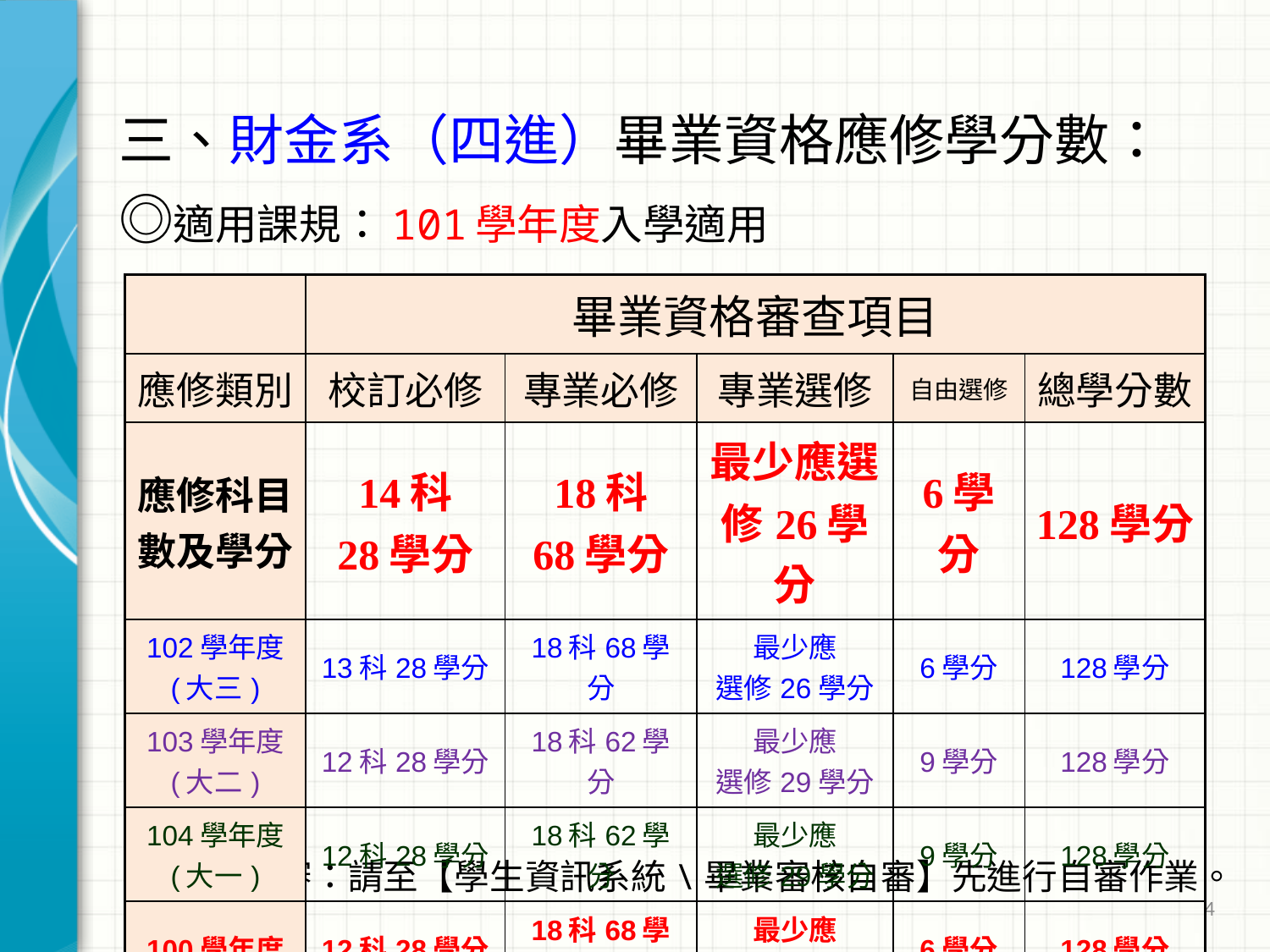

# 三、財金系（四進）畢業資格應修學分數： ◎適用課規：101學年度入學適用
|  | 畢業資格審查項目 |  |  |  |  |
| --- | --- | --- | --- | --- | --- |
| 應修類別 | 校訂必修 | 專業必修 | 專業選修 | 自由選修 | 總學分數 |
| 應修科目數及學分 | 14科 28學分 | 18科 68學分 | 最少應選修26學分 | 6學分 | 128學分 |
| 102學年度 (大三) | 13科28學分 | 18科68學分 | 最少應 選修26學分 | 6學分 | 128學分 |
| 103學年度 (大二) | 12科28學分 | 18科62學分 | 最少應 選修29學分 | 9學分 | 128學分 |
| 104學年度 (大一) | 12科28學分 | 18科62學分 | 最少應 選修29學分 | 9學分 | 128學分 |
| 100學年度 | 12科28學分 | 18科68學分 | 最少應 選修26學分 | 6學分 | 128學分 |
※畢業自審：請至【學生資訊系統\畢業審核自審】先進行自審作業。
4